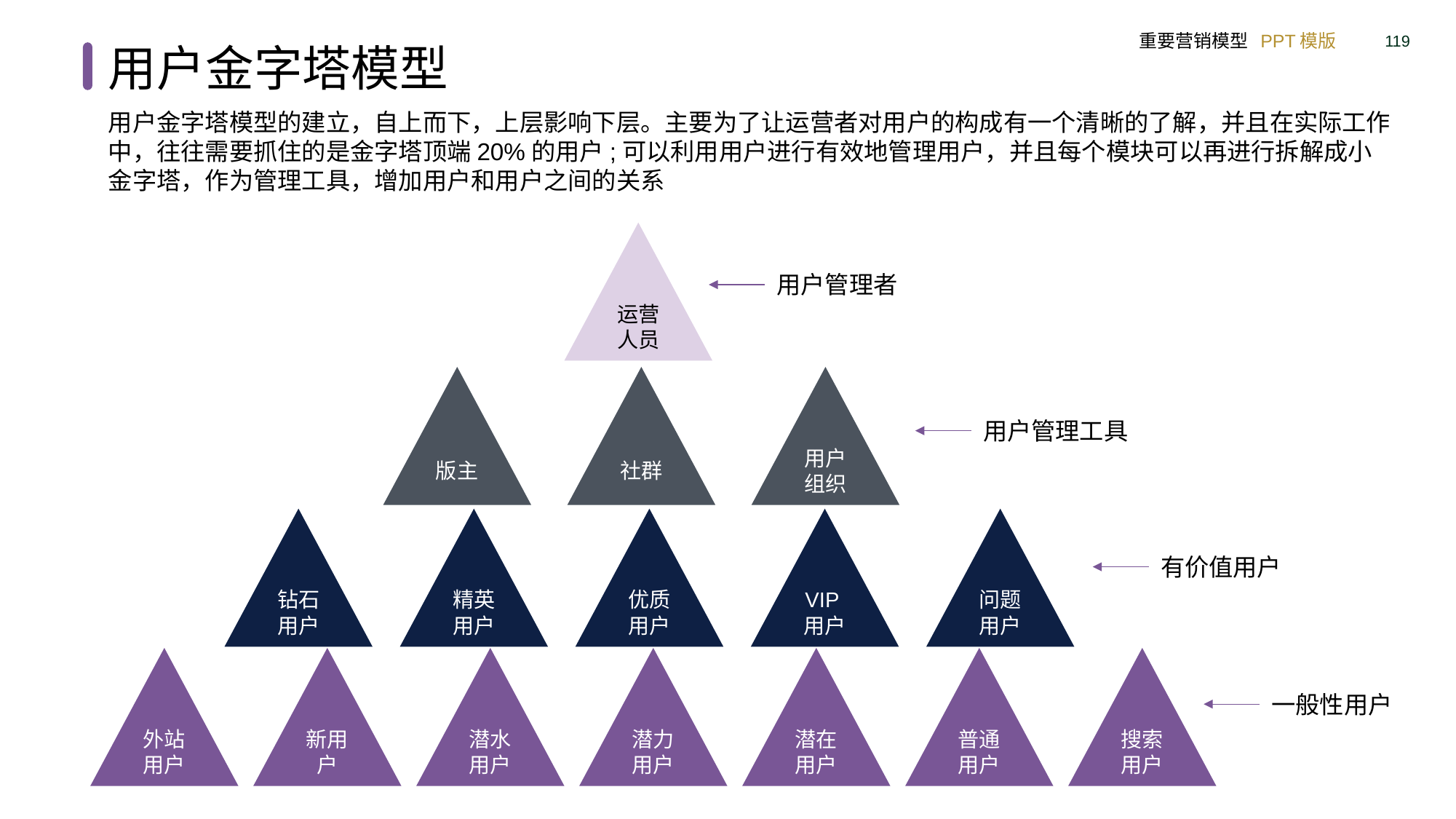

用户金字塔模型
用户金字塔模型的建立，自上而下，上层影响下层。主要为了让运营者对用户的构成有一个清晰的了解，并且在实际工作中，往往需要抓住的是金字塔顶端20%的用户;可以利用用户进行有效地管理用户，并且每个模块可以再进行拆解成小金字塔，作为管理工具，增加用户和用户之间的关系
运营人员
用户管理者
版主
社群
用户组织
用户管理工具
钻石用户
精英用户
优质用户
VIP用户
问题用户
有价值用户
外站用户
新用户
潜水用户
潜力用户
潜在用户
普通用户
搜索用户
一般性用户